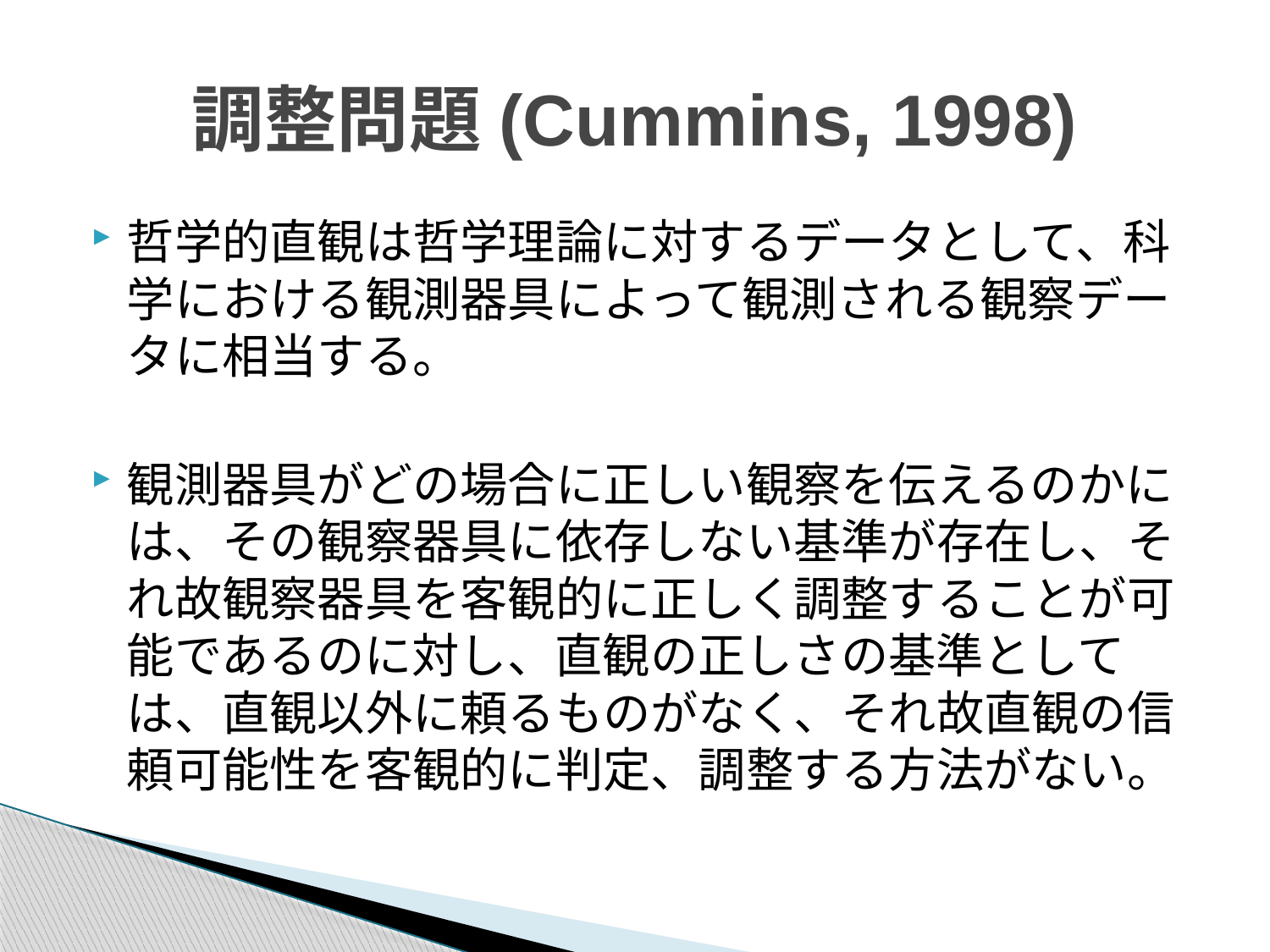

# 調整問題(Cummins, 1998)
哲学的直観は哲学理論に対するデータとして、科学における観測器具によって観測される観察データに相当する。

観測器具がどの場合に正しい観察を伝えるのかには、その観察器具に依存しない基準が存在し、それ故観察器具を客観的に正しく調整することが可能であるのに対し、直観の正しさの基準としては、直観以外に頼るものがなく、それ故直観の信頼可能性を客観的に判定、調整する方法がない。